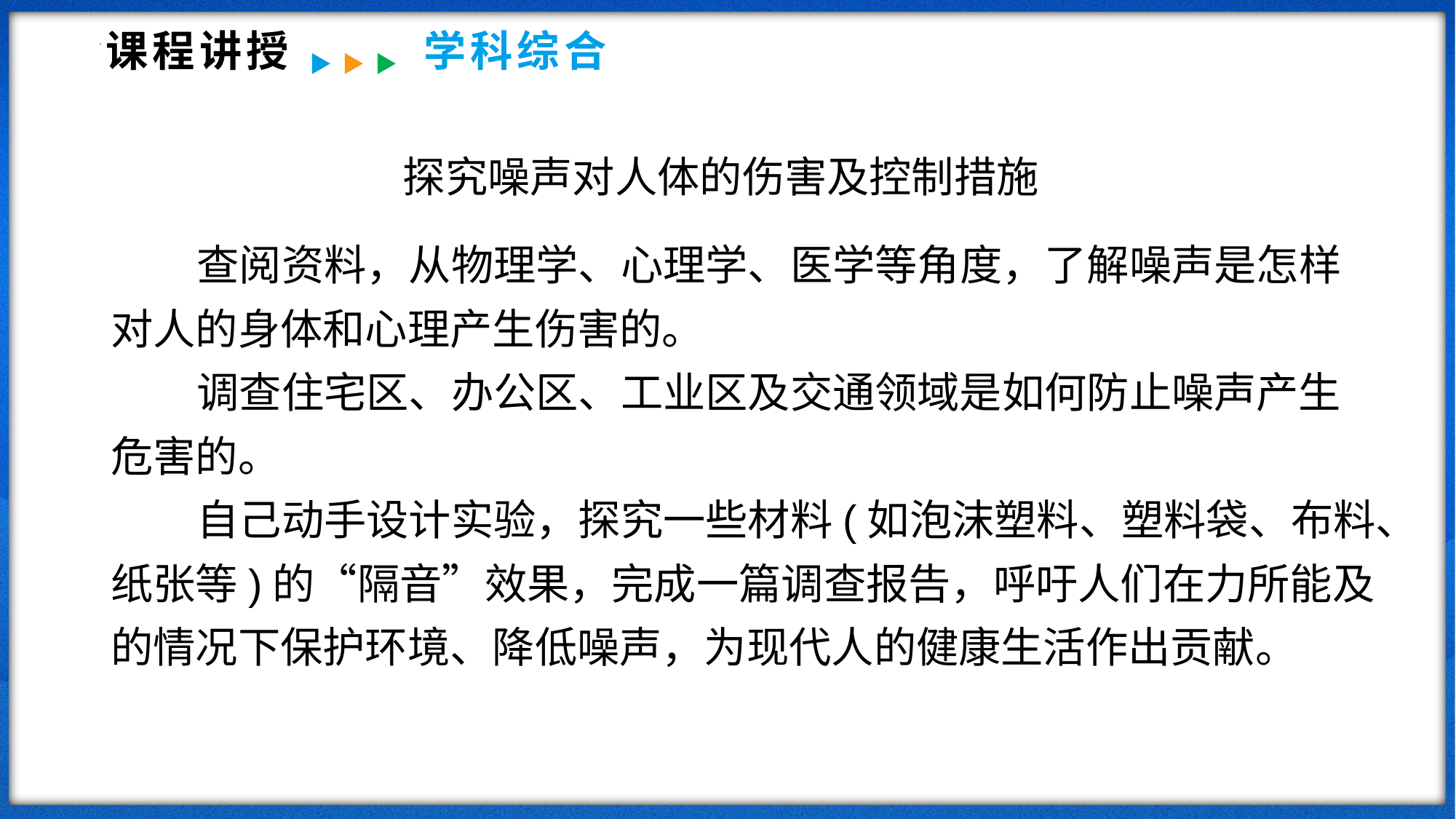

课程讲授
学科综合

探究噪声对人体的伤害及控制措施
查阅资料，从物理学、心理学、医学等角度，了解噪声是怎样对人的身体和心理产生伤害的。
调查住宅区、办公区、工业区及交通领域是如何防止噪声产生危害的。
自己动手设计实验，探究一些材料(如泡沫塑料、塑料袋、布料、纸张等)的“隔音”效果，完成一篇调查报告，呼吁人们在力所能及的情况下保护环境、降低噪声，为现代人的健康生活作出贡献。